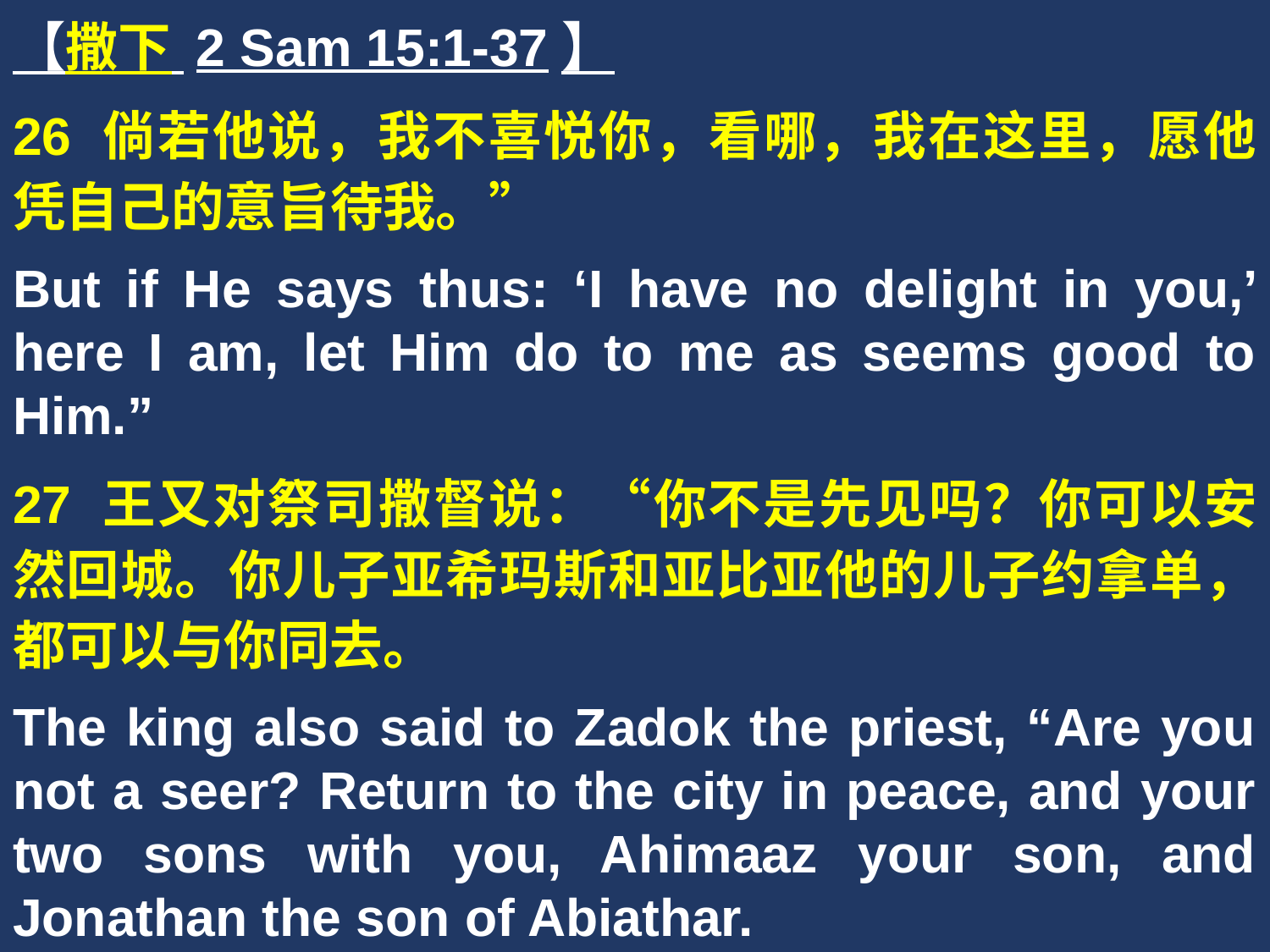

【撒下 2 Sam 15:1-37】
26 倘若他说，我不喜悦你，看哪，我在这里，愿他凭自己的意旨待我。”
But if He says thus: ‘I have no delight in you,’ here I am, let Him do to me as seems good to Him.”
27 王又对祭司撒督说：“你不是先见吗？你可以安然回城。你儿子亚希玛斯和亚比亚他的儿子约拿单，都可以与你同去。
The king also said to Zadok the priest, “Are you not a seer? Return to the city in peace, and your two sons with you, Ahimaaz your son, and Jonathan the son of Abiathar.